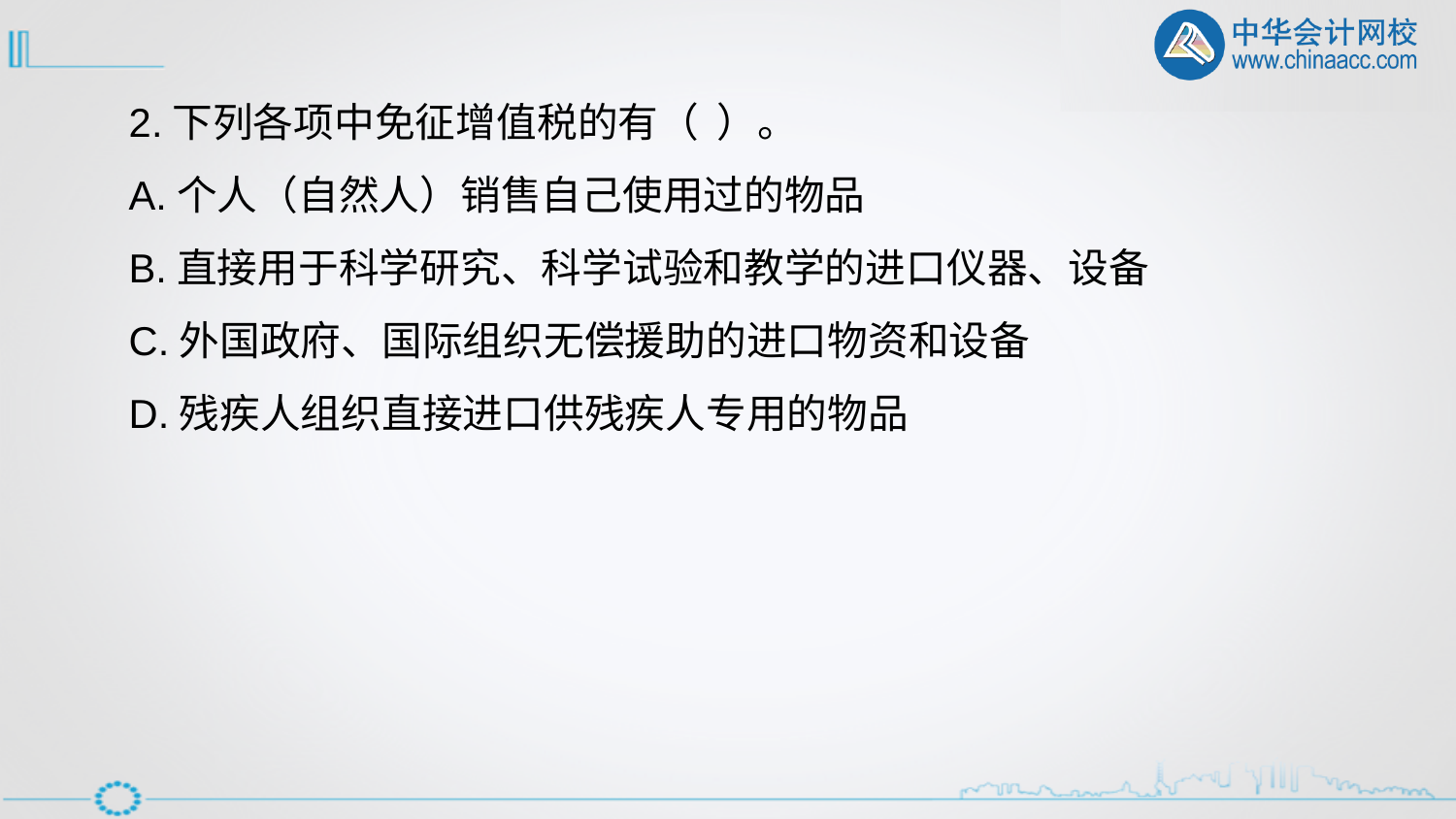

2.下列各项中免征增值税的有（  ）。
A.个人（自然人）销售自己使用过的物品
B.直接用于科学研究、科学试验和教学的进口仪器、设备
C.外国政府、国际组织无偿援助的进口物资和设备
D.残疾人组织直接进口供残疾人专用的物品